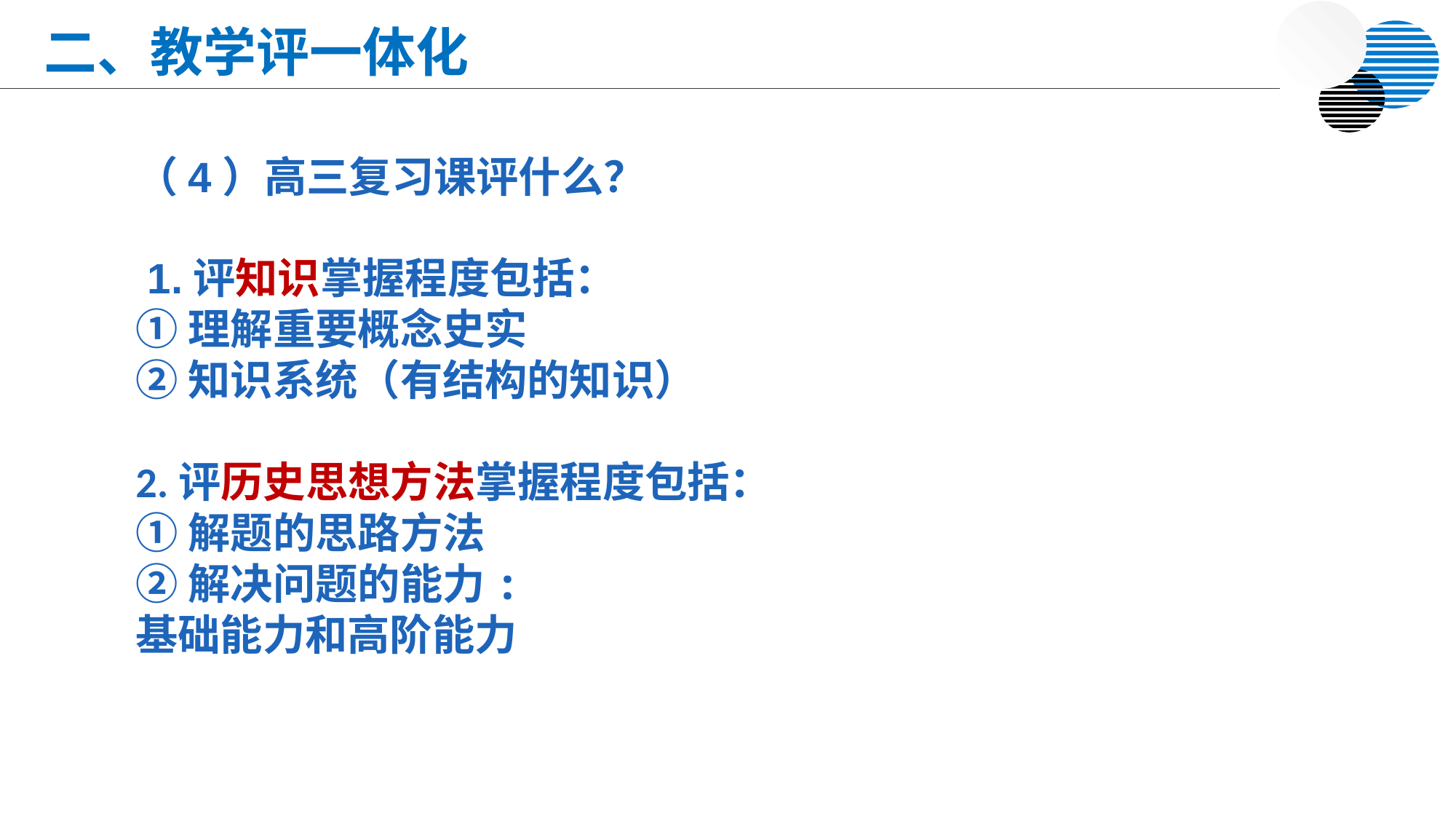

二、教学评一体化
（4）高三复习课评什么？

 1.评知识掌握程度包括：
①理解重要概念史实
②知识系统（有结构的知识）

2.评历史思想方法掌握程度包括：
①解题的思路方法
②解决问题的能力:
基础能力和高阶能力